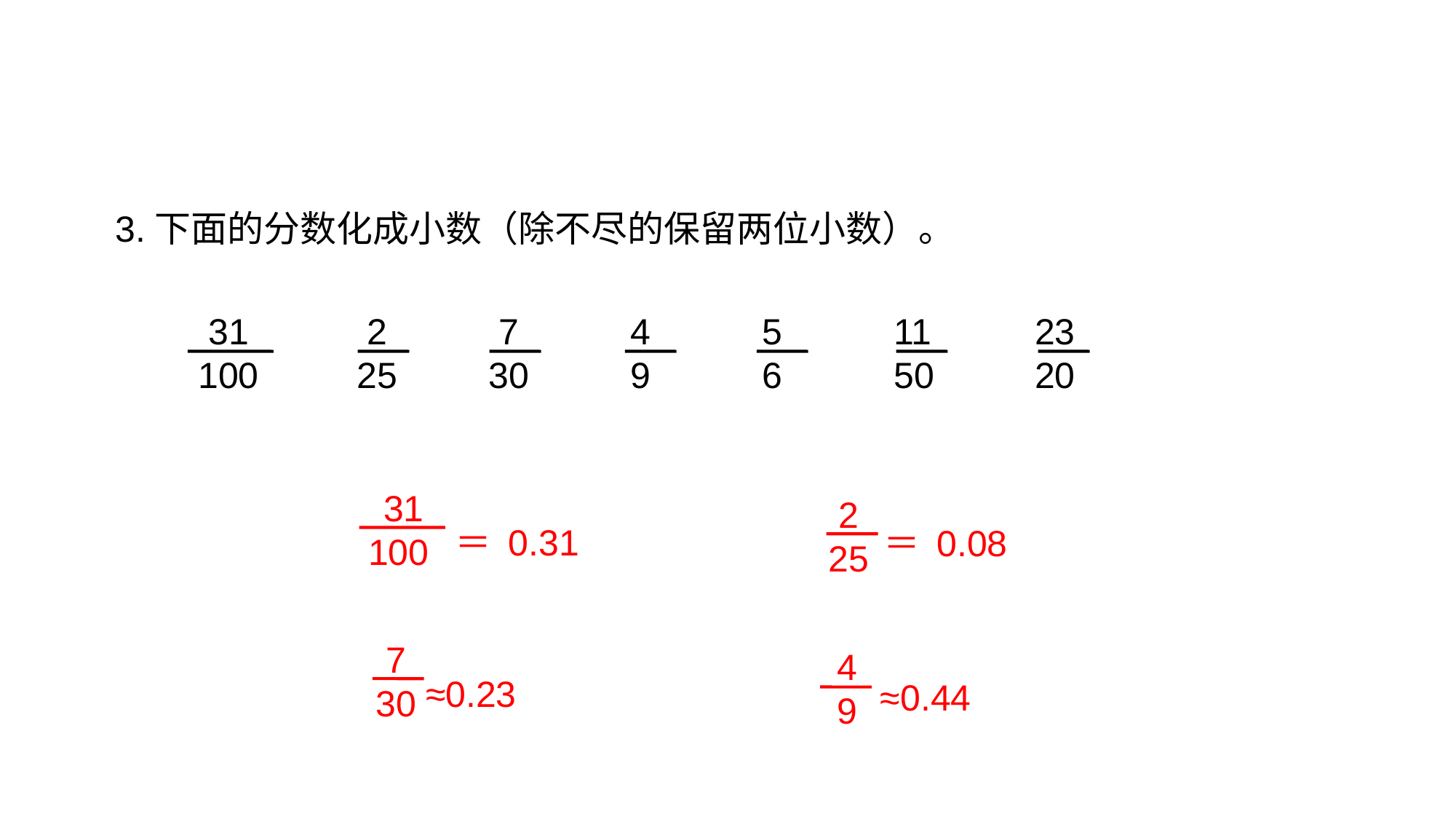

3.下面的分数化成小数（除不尽的保留两位小数）。
 31
100
 2
25
 7
30
 4
 9
 5
 6
 11
 50
 23
 20

 ＝ 0.31
 ＝ 0.08
 31
100

 2
25

 ≈0.23
 ≈0.44
 7
30

 4
 9